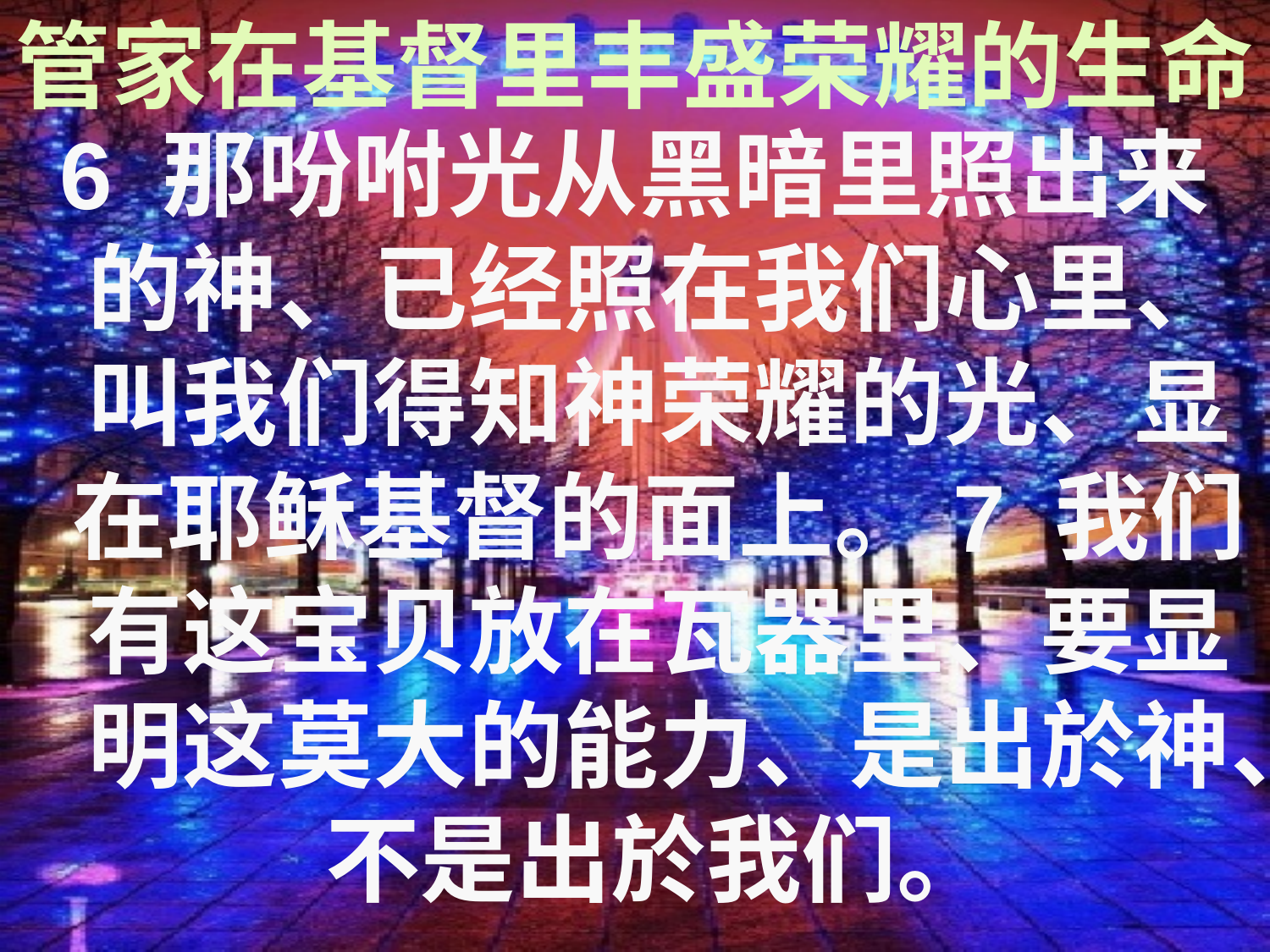

管家在基督里丰盛荣耀的生命
6 那吩咐光从黑暗里照出来的神、已经照在我们心里、叫我们得知神荣耀的光、显在耶稣基督的面上。7 我们有这宝贝放在瓦器里、要显明这莫大的能力、是出於神、不是出於我们。